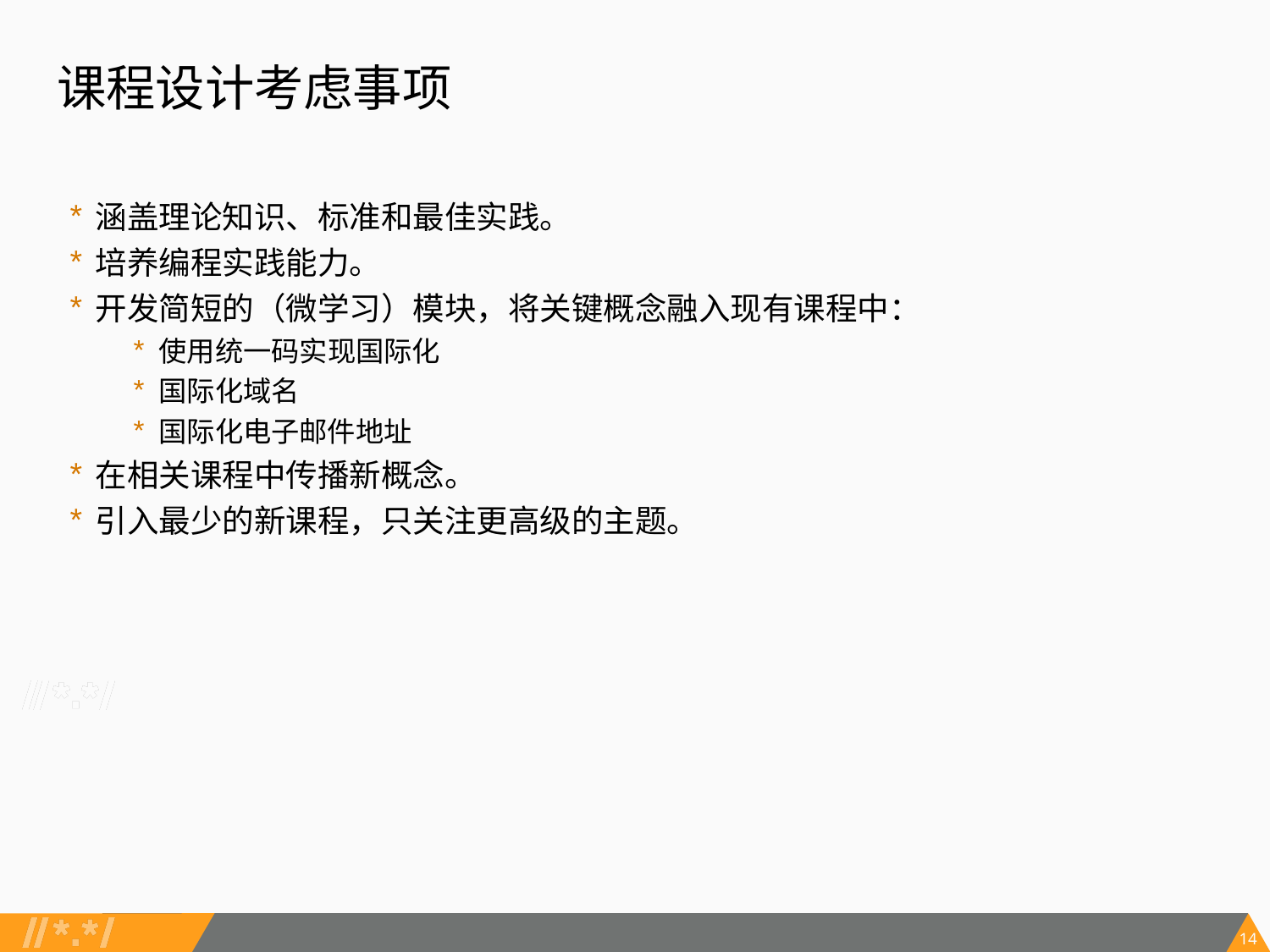

# 课程设计考虑事项
涵盖理论知识、标准和最佳实践。
培养编程实践能力。
开发简短的（微学习）模块，将关键概念融入现有课程中：
使用统一码实现国际化
国际化域名
国际化电子邮件地址
在相关课程中传播新概念。
引入最少的新课程，只关注更高级的主题。